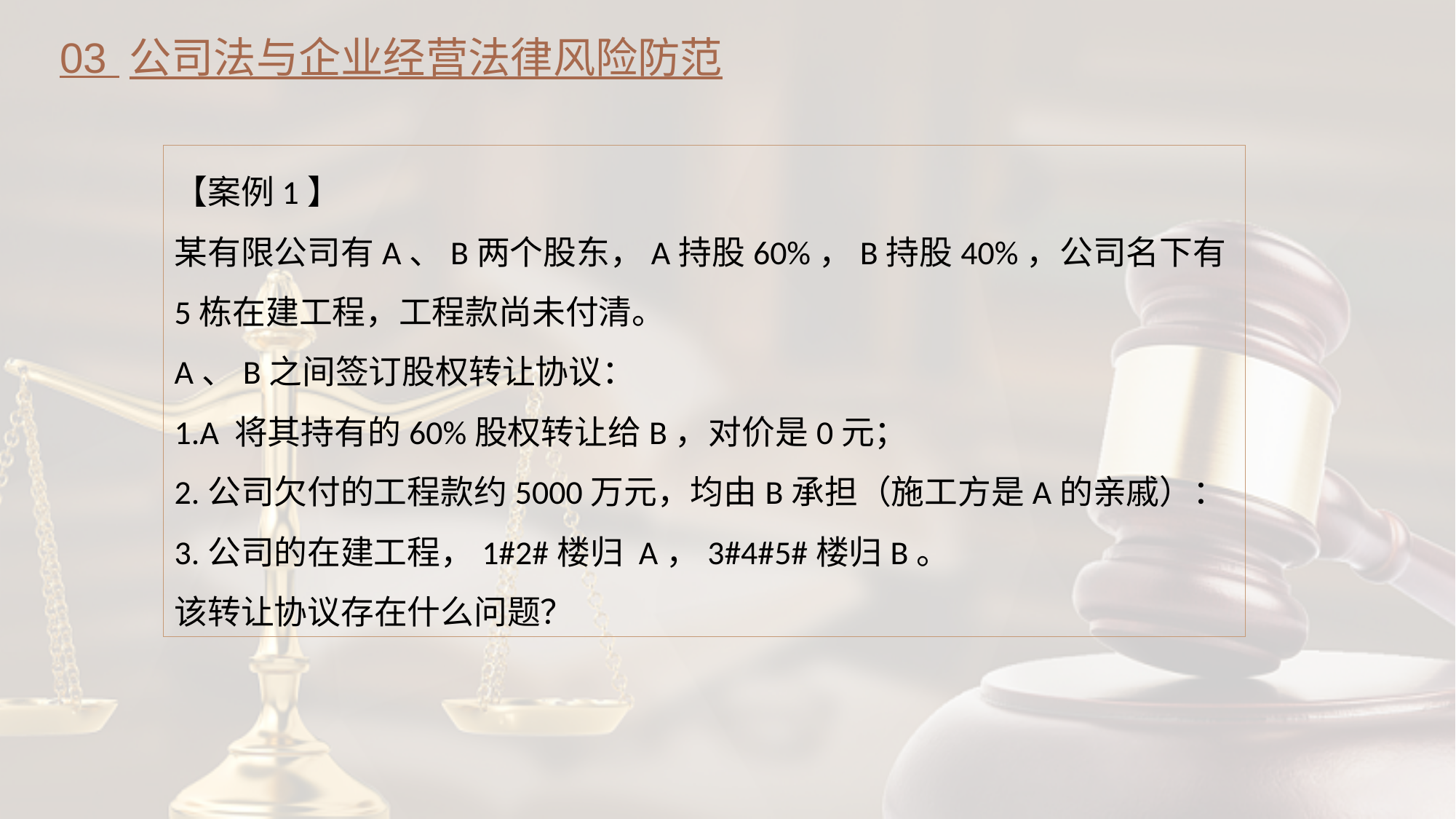

03 公司法与企业经营法律风险防范
【案例1】
某有限公司有A、B两个股东，A持股60%，B持股40%，公司名下有5栋在建工程，工程款尚未付清。
A、B之间签订股权转让协议：
1.A 将其持有的60%股权转让给B，对价是0元；
2.公司欠付的工程款约5000万元，均由B承担（施工方是A的亲戚）：
3.公司的在建工程，1#2#楼归 A，3#4#5#楼归B。
该转让协议存在什么问题？